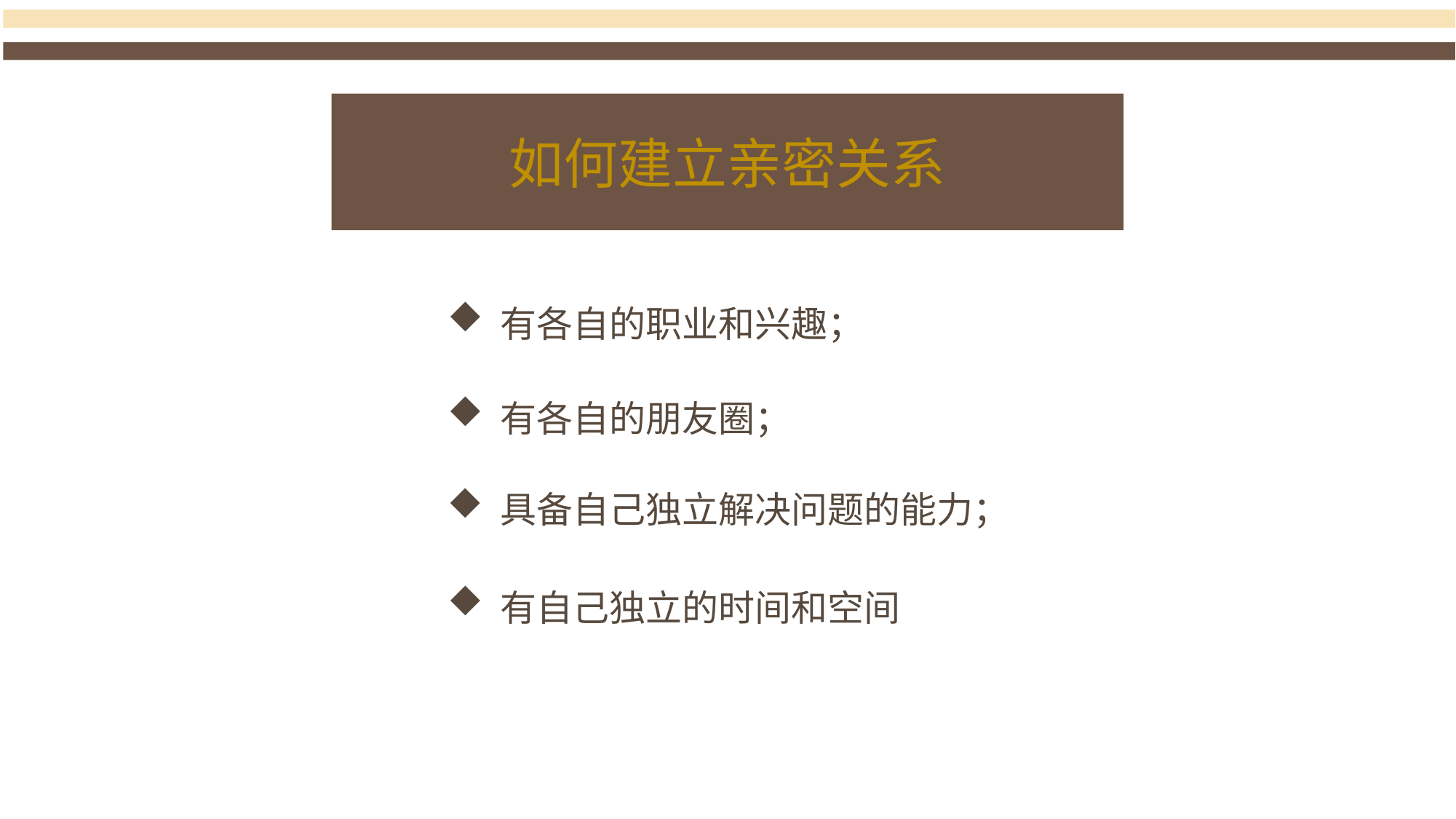

如何建立亲密关系

 有各自的职业和兴趣；
 有各自的朋友圈；
 具备自己独立解决问题的能力；
 有自己独立的时间和空间